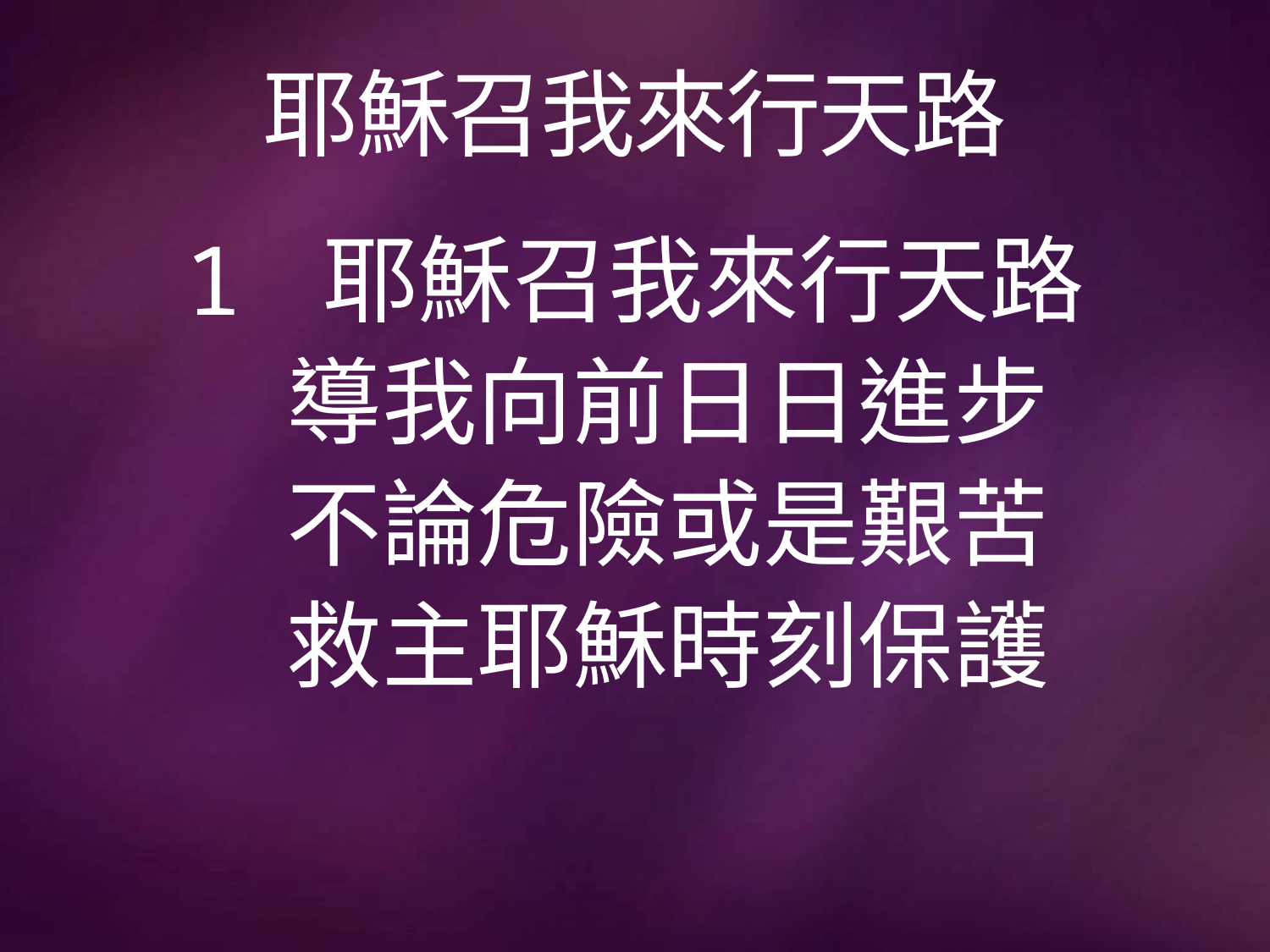

# 耶穌召我來行天路
1 耶穌召我來行天路
  導我向前日日進步
  不論危險或是艱苦
  救主耶穌時刻保護